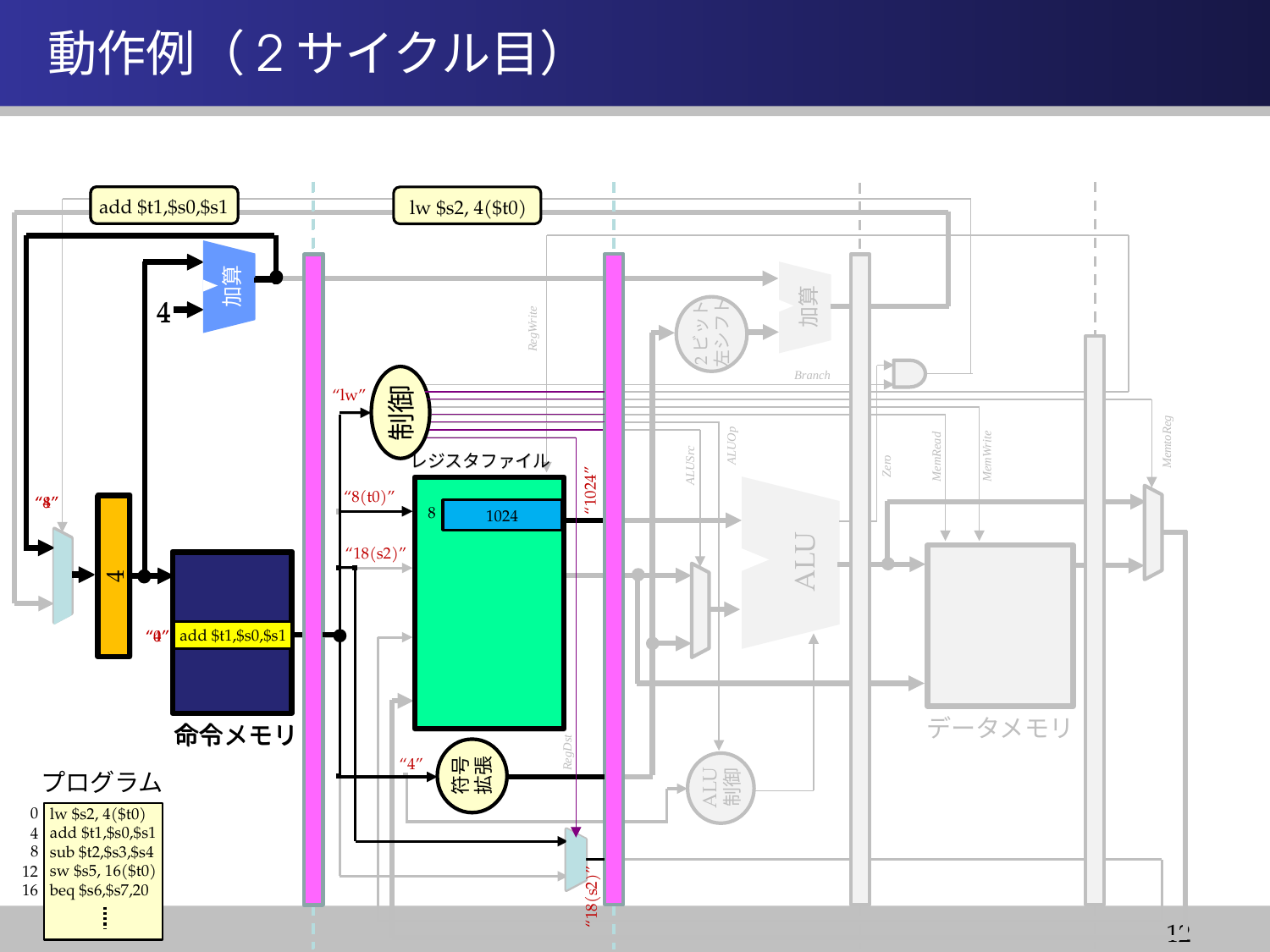

情報システム基盤学基礎１
# 動作例（2サイクル目）

“1024”
“18(s2)”

lw $s2, 4($t0)

add $t1,$s0,$s1

lw $s2, 4($t0)

加算

4

0

命令メモリ

加算

4

4

命令メモリ

加算

加算
4

2ビット
左シフト
RegWrite

Branch

制御
レジスタファイル

符号
拡張

“lw”
“8(t0)”
“18(s2)”
“4”

制御
ALUOp
MemtoReg
Zero
MemRead
MemWrite
レジスタファイル
ALUSrc

“4”
“8”
8
1024

ALU

PC

“0”
lw $s2, 4($t0)
“4”
add $t1,$s0,$s1

データメモリ
命令メモリ
RegDst

符号
拡張

ALU
制御
プログラム
0
lw $s2, 4($t0)
add $t1,$s0,$s1
sub $t2,$s3,$s4
sw $s5, 16($t0)
beq $s6,$s7,20
4
8

12
16
12